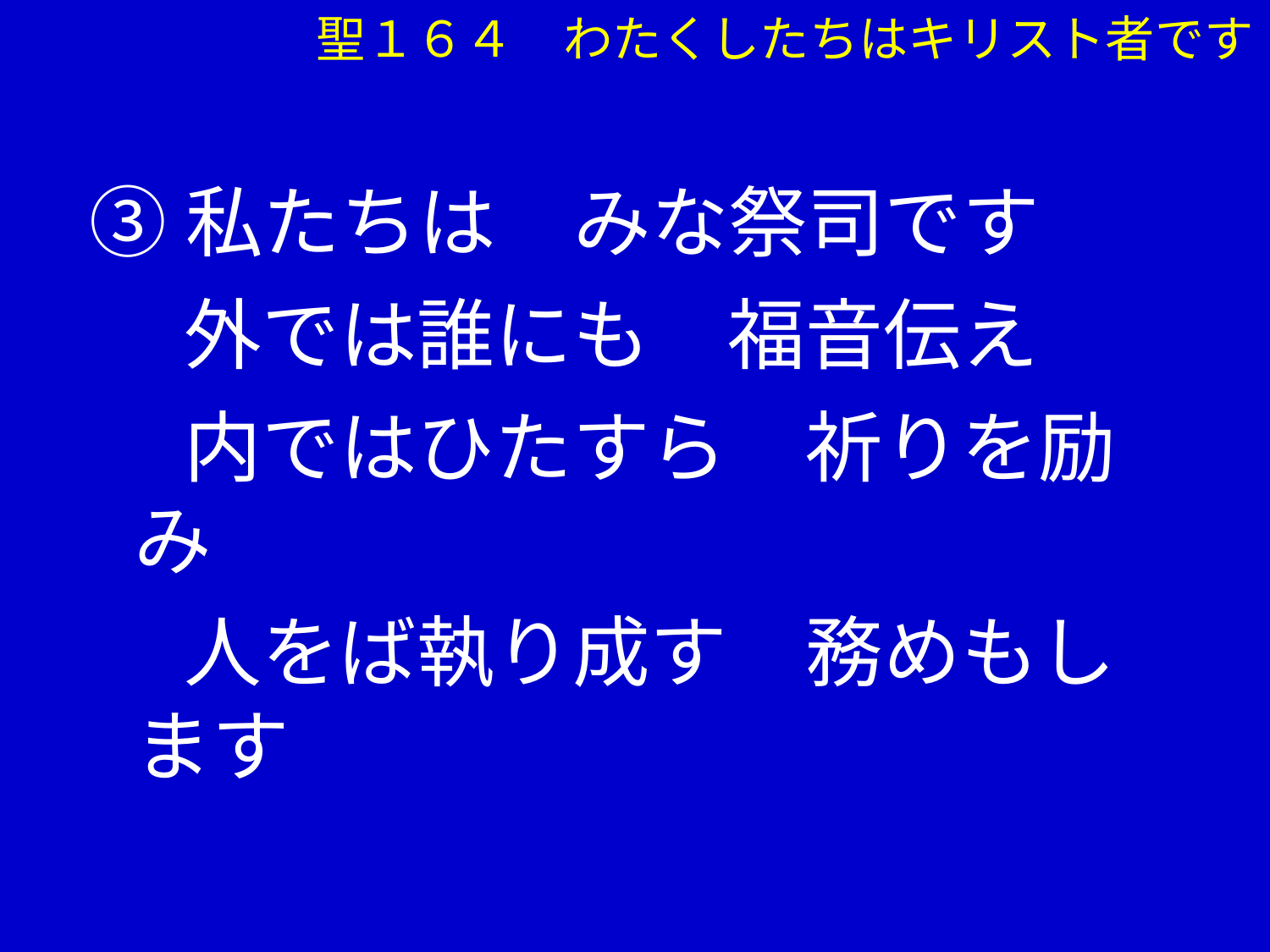

聖１６４　わたくしたちはキリスト者です

③私たちは　みな祭司です
　 外では誰にも　福音伝え
　 内ではひたすら　祈りを励み
　 人をば執り成す　務めもします